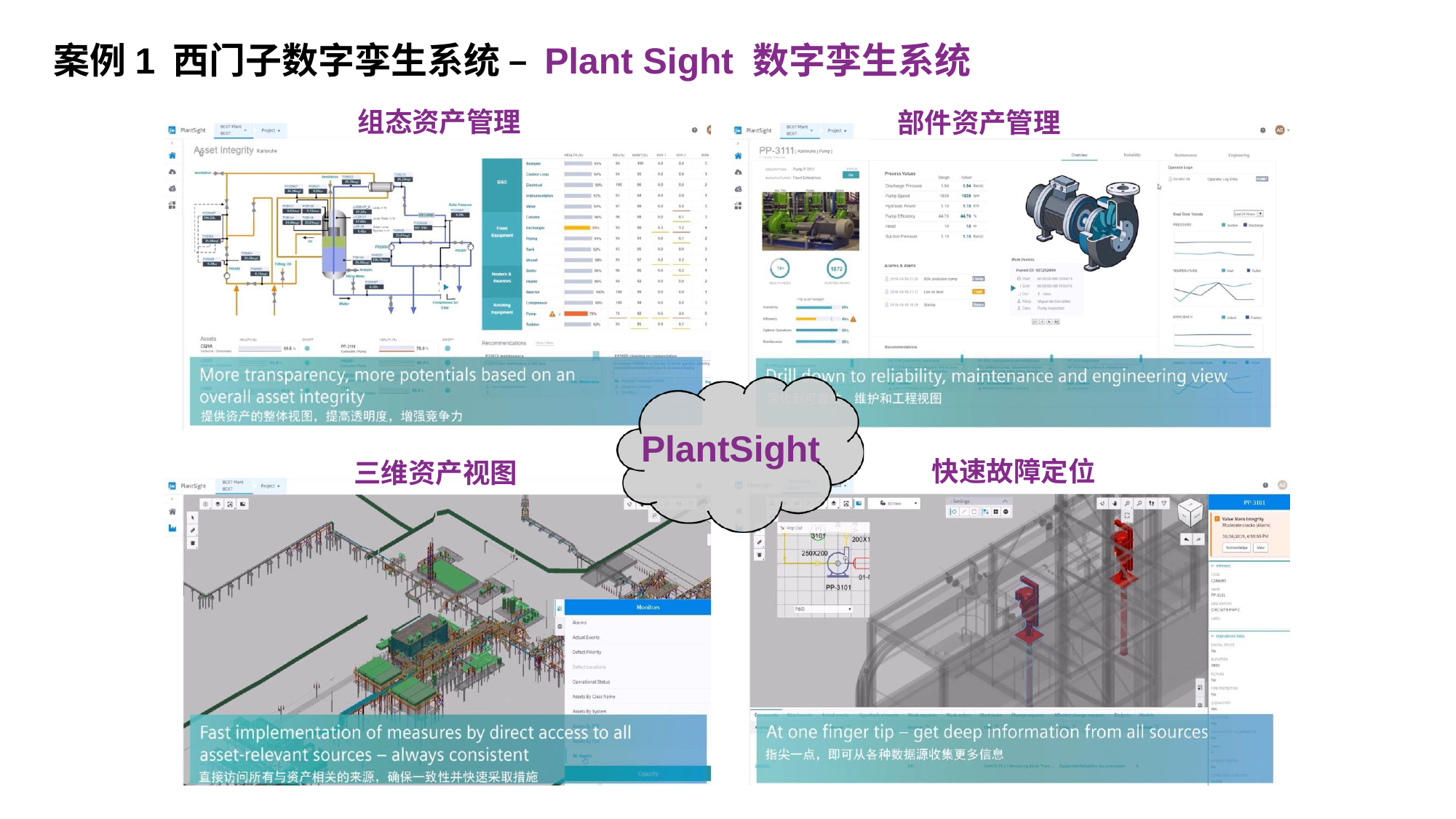

案例1	西门子数字孪生系统 – Plant Sight 数字孪生系统
组态资产管理
部件资产管理

PlantSight
快速故障定位
三维资产视图